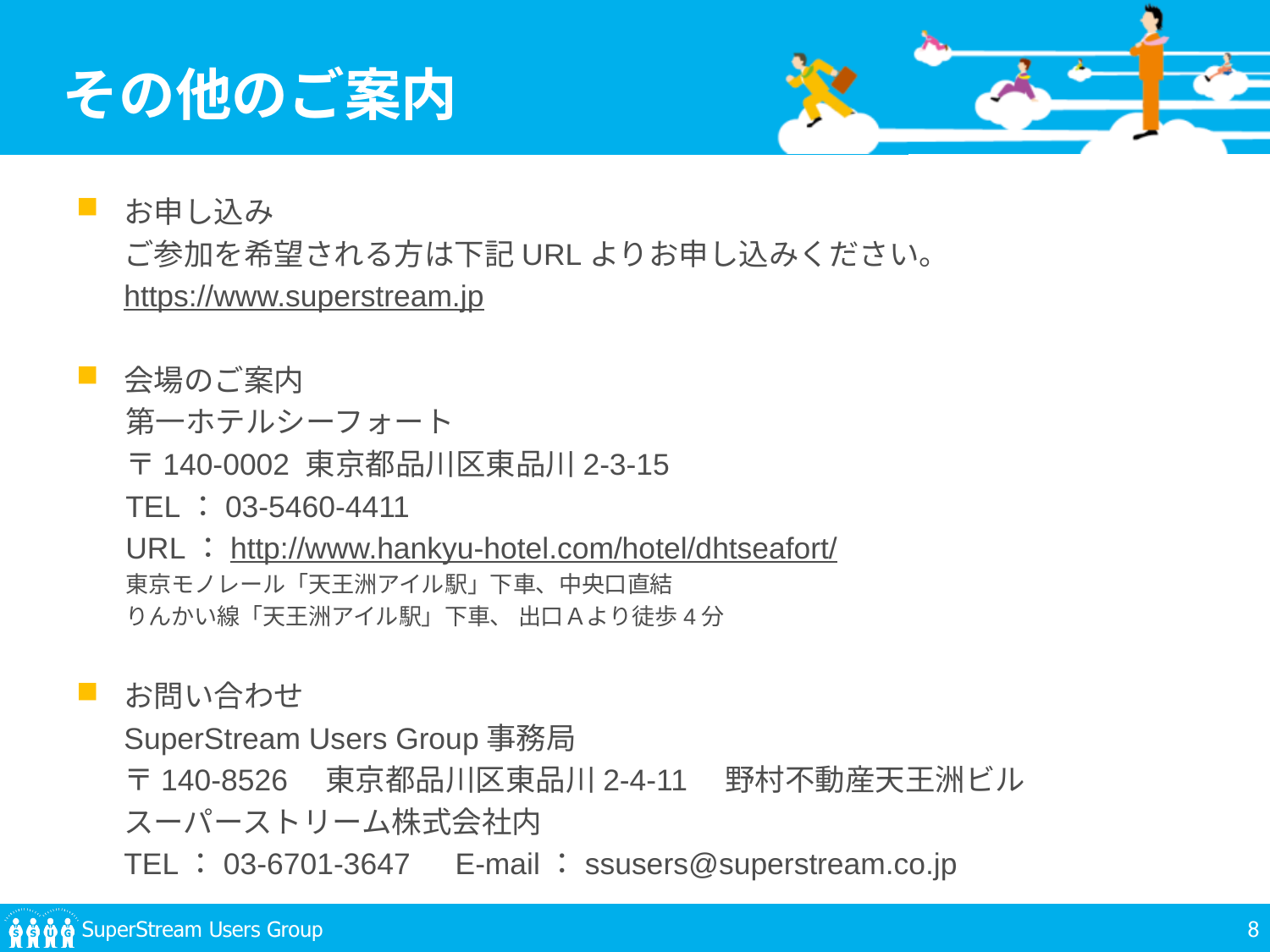

# その他のご案内
お申し込み
	ご参加を希望される方は下記URLよりお申し込みください。
	https://www.superstream.jp

会場のご案内
第一ホテルシーフォート
〒140-0002 東京都品川区東品川2-3-15
TEL：03-5460-4411
URL：http://www.hankyu-hotel.com/hotel/dhtseafort/
東京モノレール「天王洲アイル駅」下車、中央口直結
りんかい線「天王洲アイル駅」下車、 出口Ａより徒歩4分

お問い合わせ
	SuperStream Users Group事務局
	〒140-8526　東京都品川区東品川2-4-11　野村不動産天王洲ビル
	スーパーストリーム株式会社内
	TEL：03-6701-3647　E-mail：ssusers@superstream.co.jp